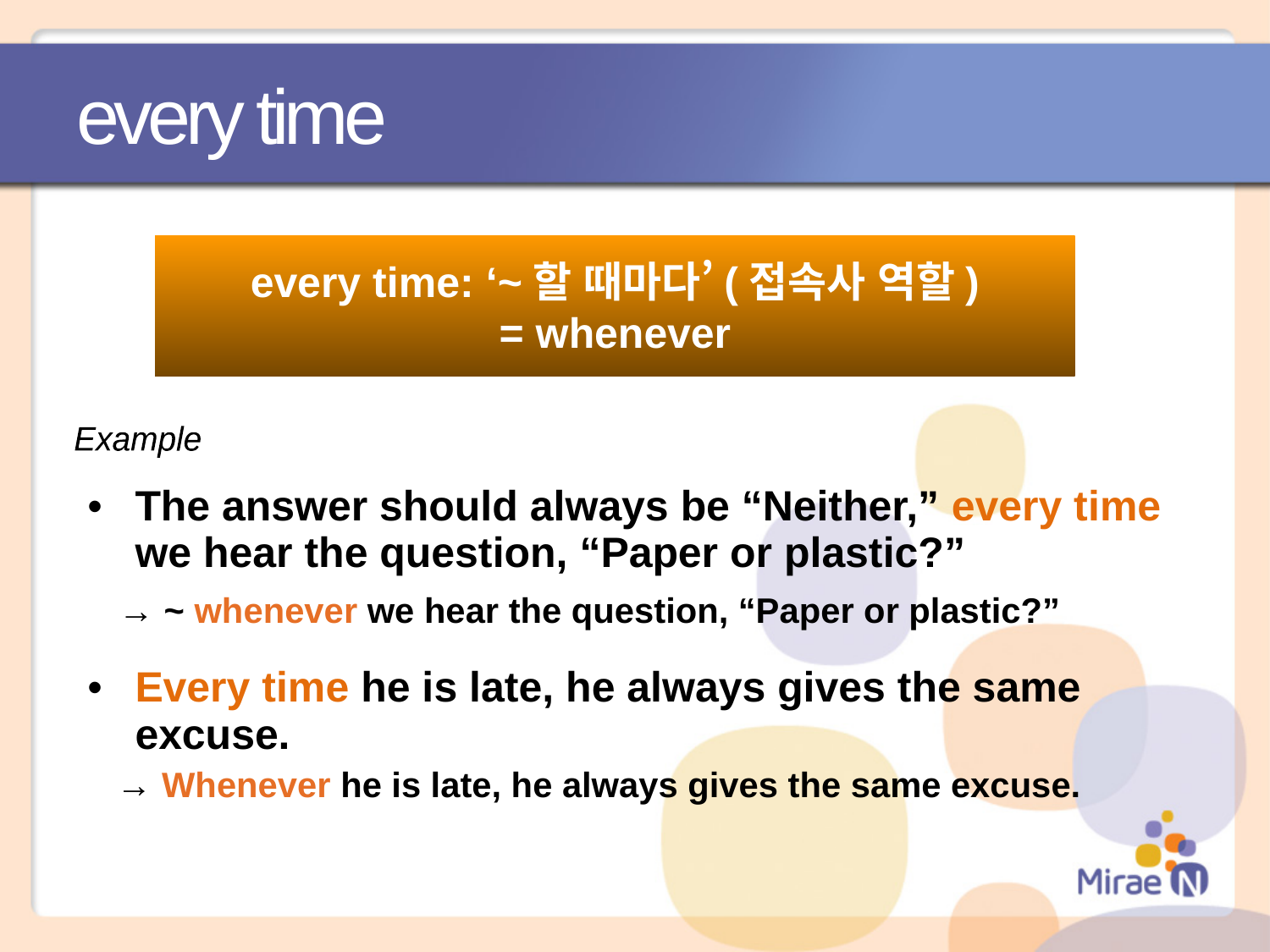

# every time
every time: ‘~할 때마다’(접속사 역할)
= whenever
Example
The answer should always be “Neither,” every time we hear the question, “Paper or plastic?”
   → ~ whenever we hear the question, “Paper or plastic?”

Every time he is late, he always gives the same excuse.
   → Whenever he is late, he always gives the same excuse.